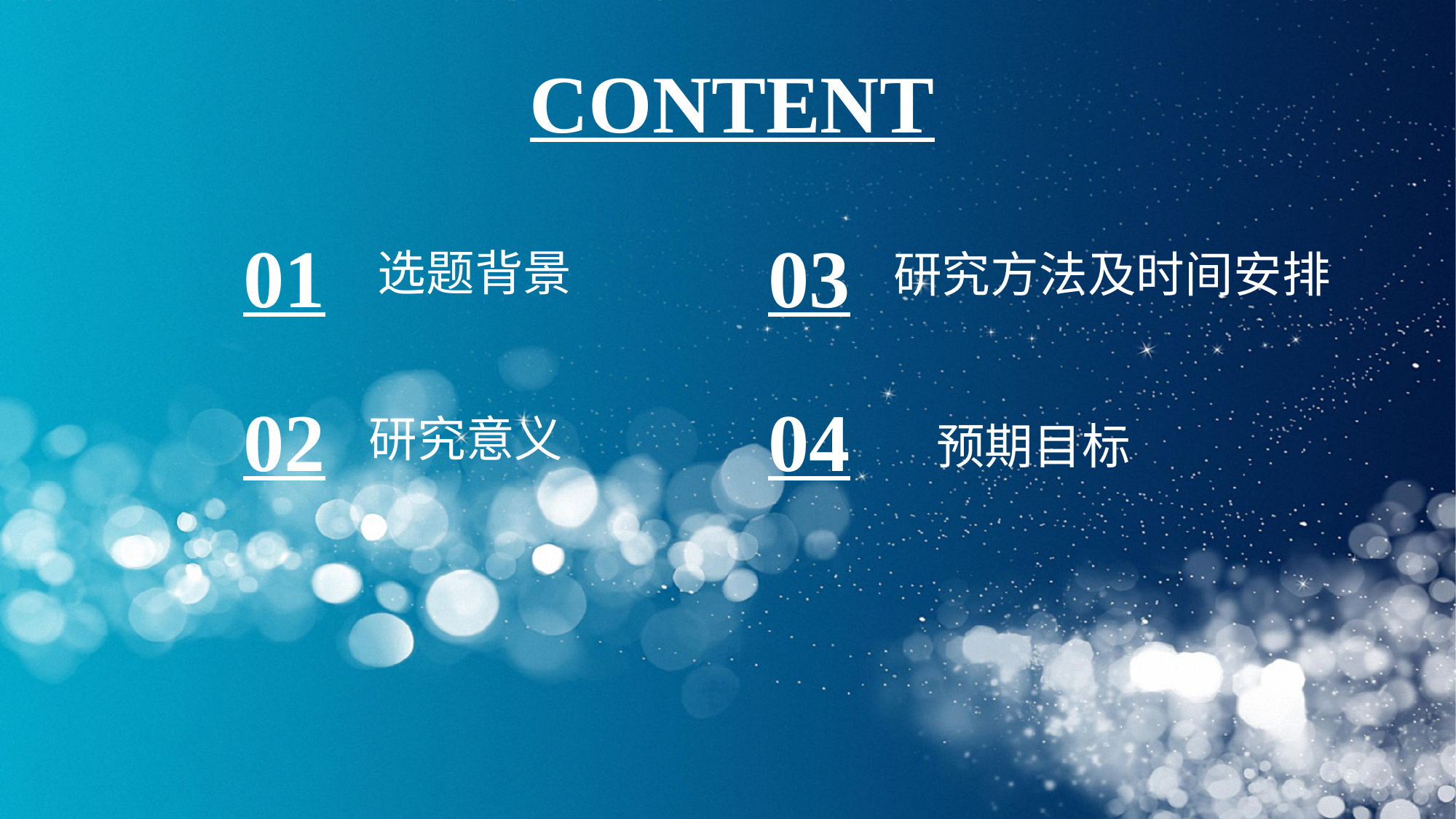

CONTENT
01
03
选题背景
研究方法及时间安排
02
04
研究意义

预期目标